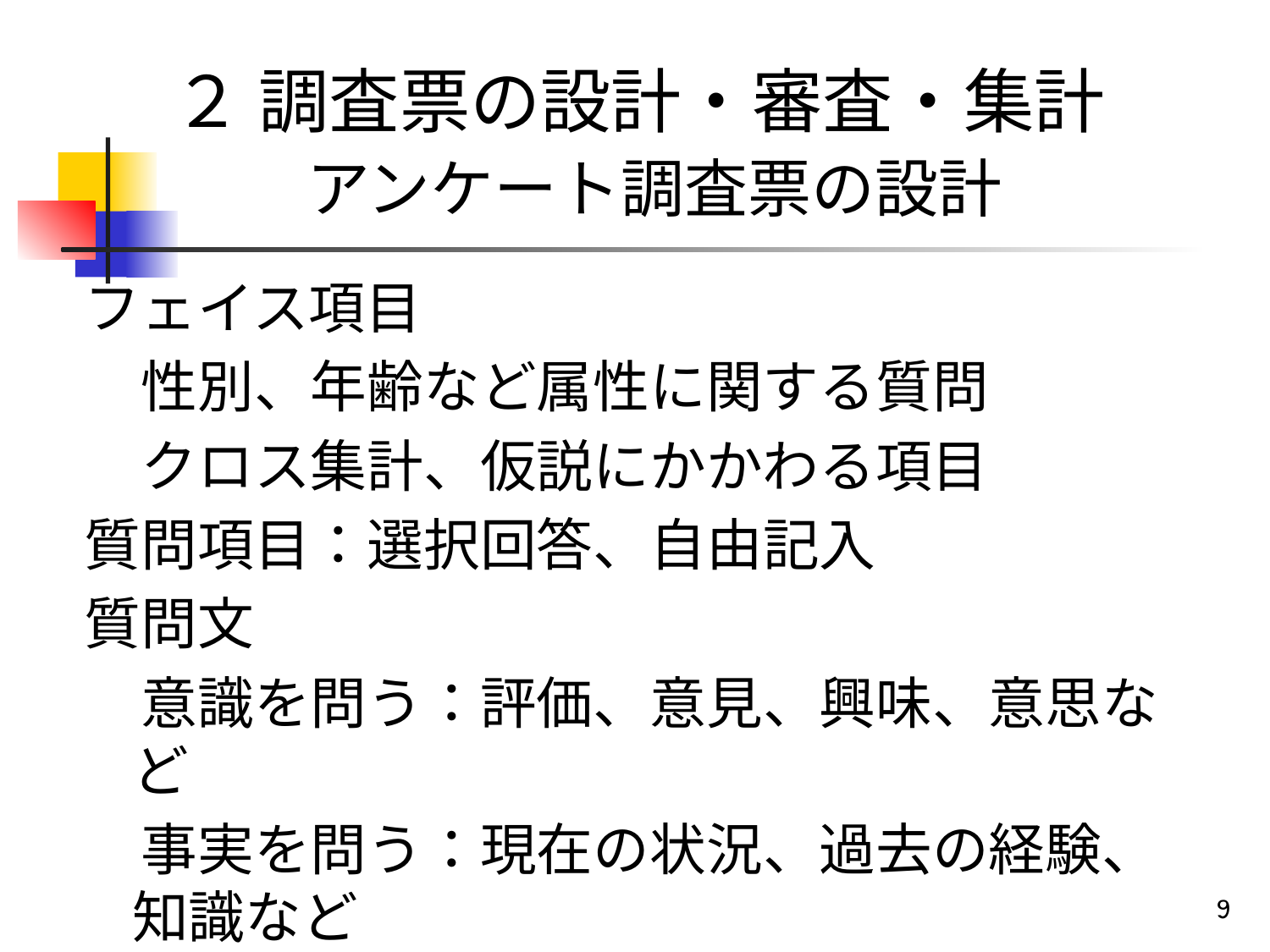

２ 調査票の設計・審査・集計
　　アンケート調査票の設計
フェイス項目
　性別、年齢など属性に関する質問
　クロス集計、仮説にかかわる項目
質問項目：選択回答、自由記入
質問文
　意識を問う：評価、意見、興味、意思など
　事実を問う：現在の状況、過去の経験、知識など
9